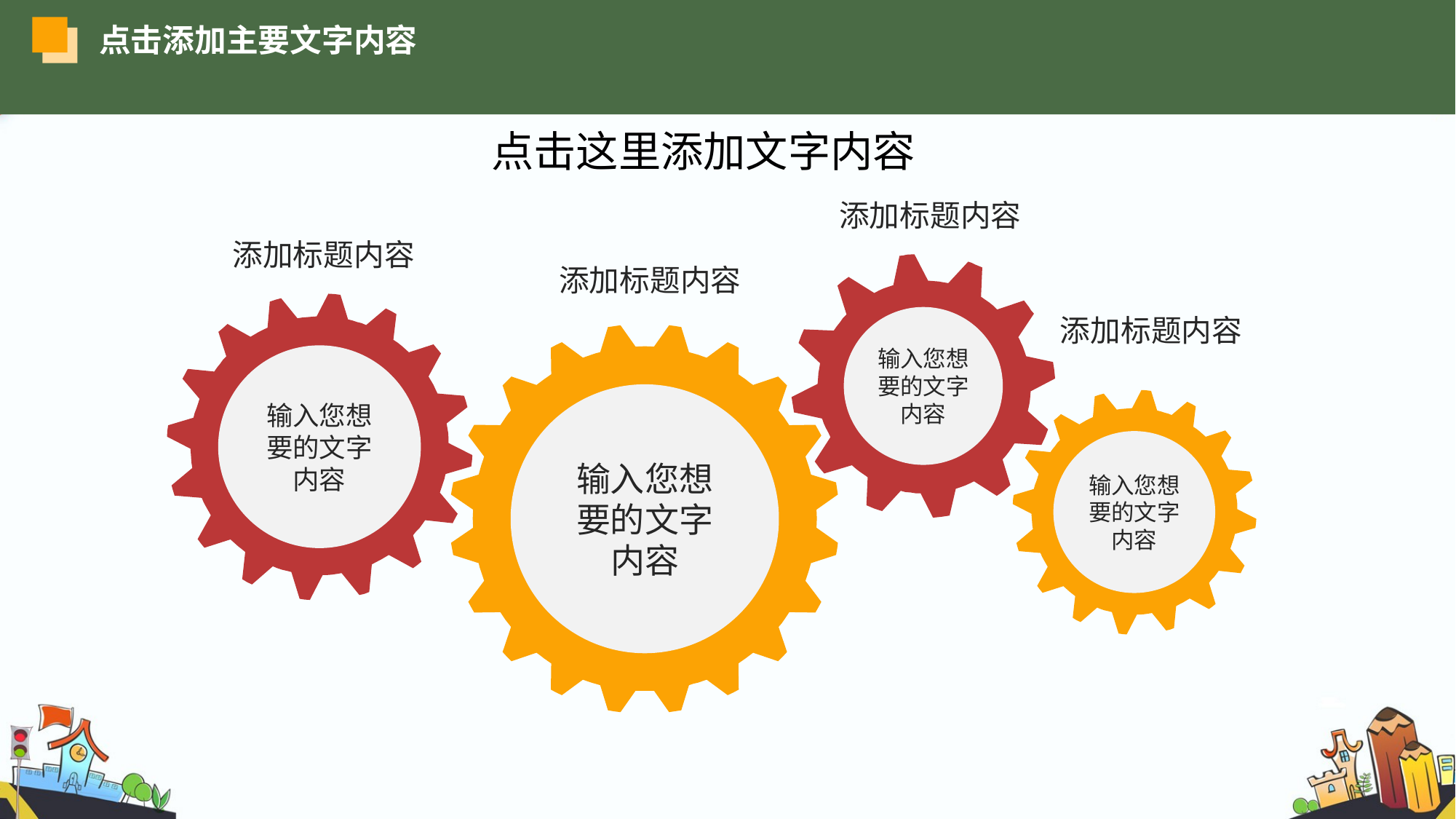

点击添加主要文字内容
点击这里添加文字内容
添加标题内容
添加标题内容
添加标题内容

输入您想要的文字内容

输入您想要的文字内容

添加标题内容

输入您想要的文字内容

输入您想要的文字内容